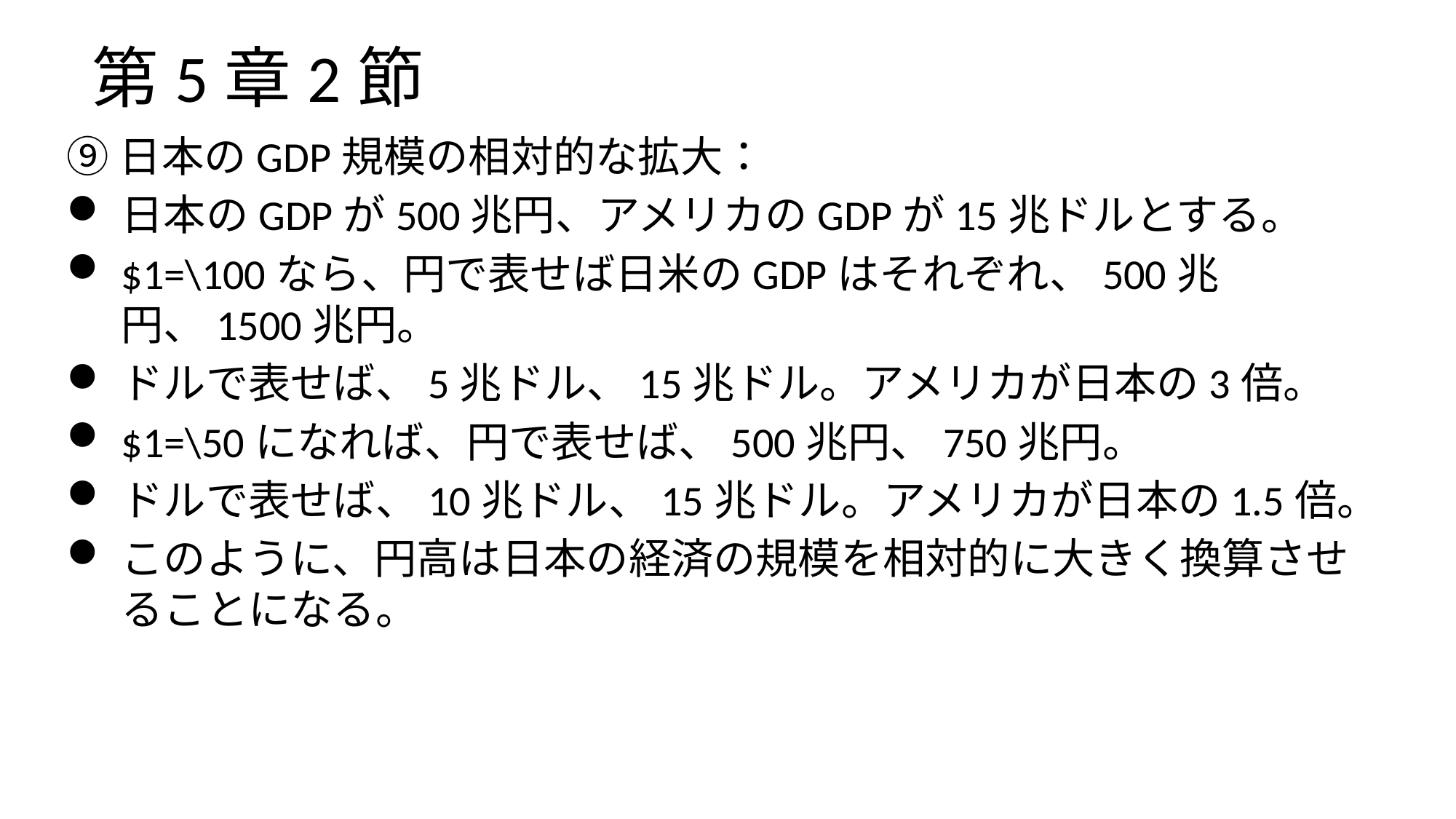

# 第5章2節
⑨日本のGDP規模の相対的な拡大：
日本のGDPが500兆円、アメリカのGDPが15兆ドルとする。
$1=\100なら、円で表せば日米のGDPはそれぞれ、500兆円、1500兆円。
ドルで表せば、5兆ドル、15兆ドル。アメリカが日本の3倍。
$1=\50になれば、円で表せば、500兆円、750兆円。
ドルで表せば、10兆ドル、15兆ドル。アメリカが日本の1.5倍。
このように、円高は日本の経済の規模を相対的に大きく換算させることになる。